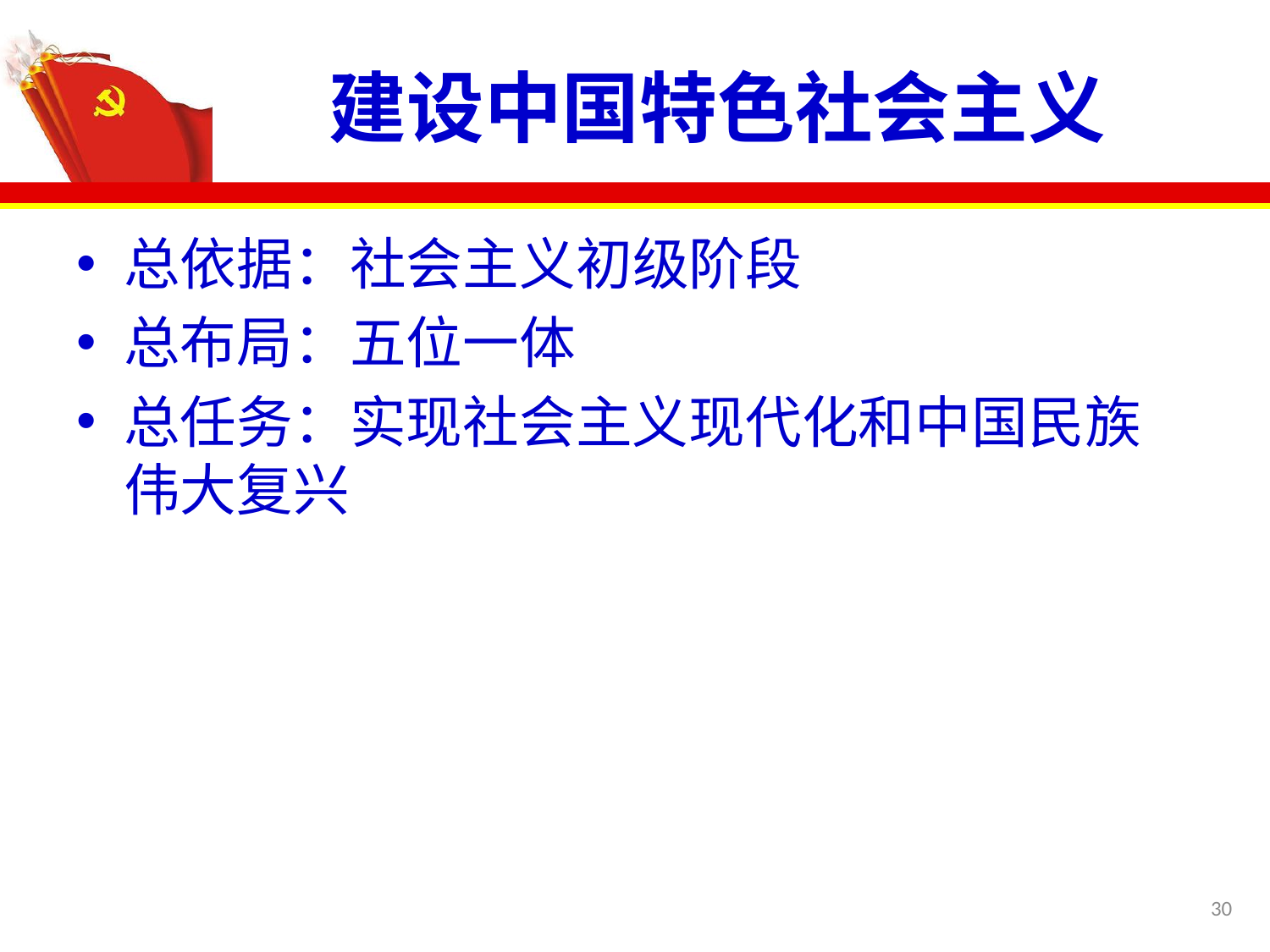

# 建设中国特色社会主义
总依据：社会主义初级阶段
总布局：五位一体
总任务：实现社会主义现代化和中国民族伟大复兴

30